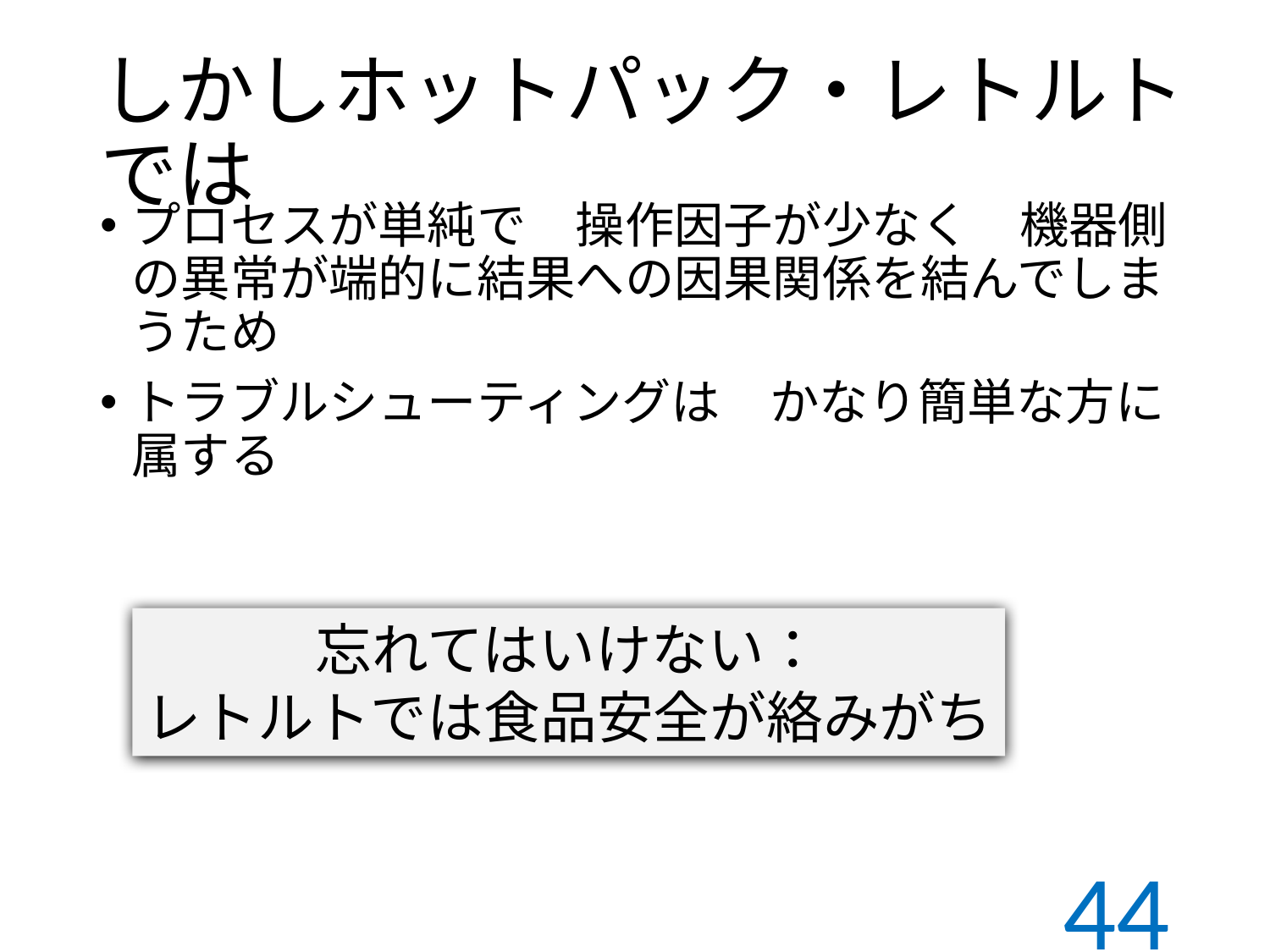

# しかしホットパック・レトルトでは
プロセスが単純で　操作因子が少なく　機器側の異常が端的に結果への因果関係を結んでしまうため
トラブルシューティングは　かなり簡単な方に属する
忘れてはいけない：
レトルトでは食品安全が絡みがち
44